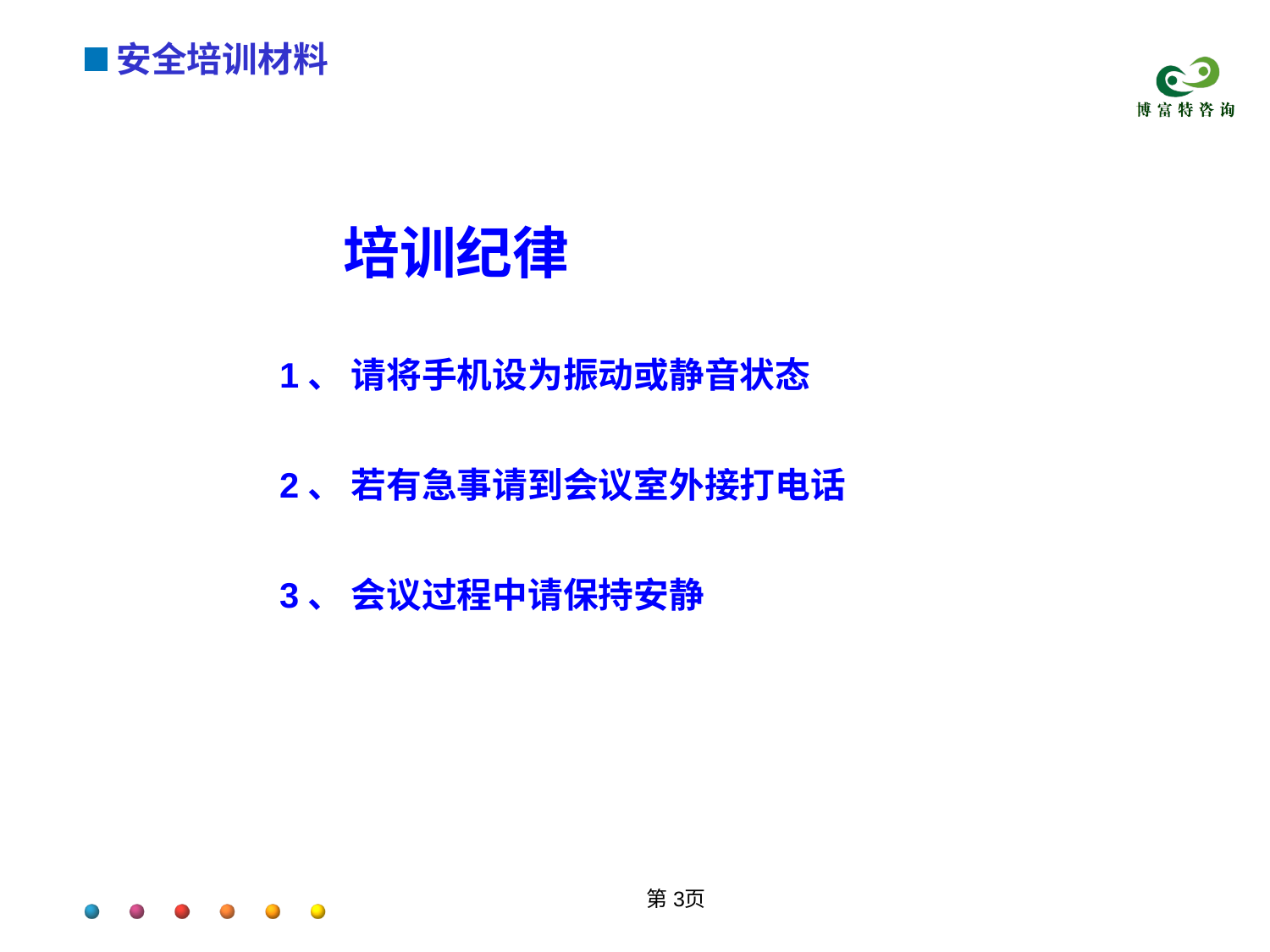

培训纪律

          1、 请将手机设为振动或静音状态

          2、 若有急事请到会议室外接打电话

          3、 会议过程中请保持安静